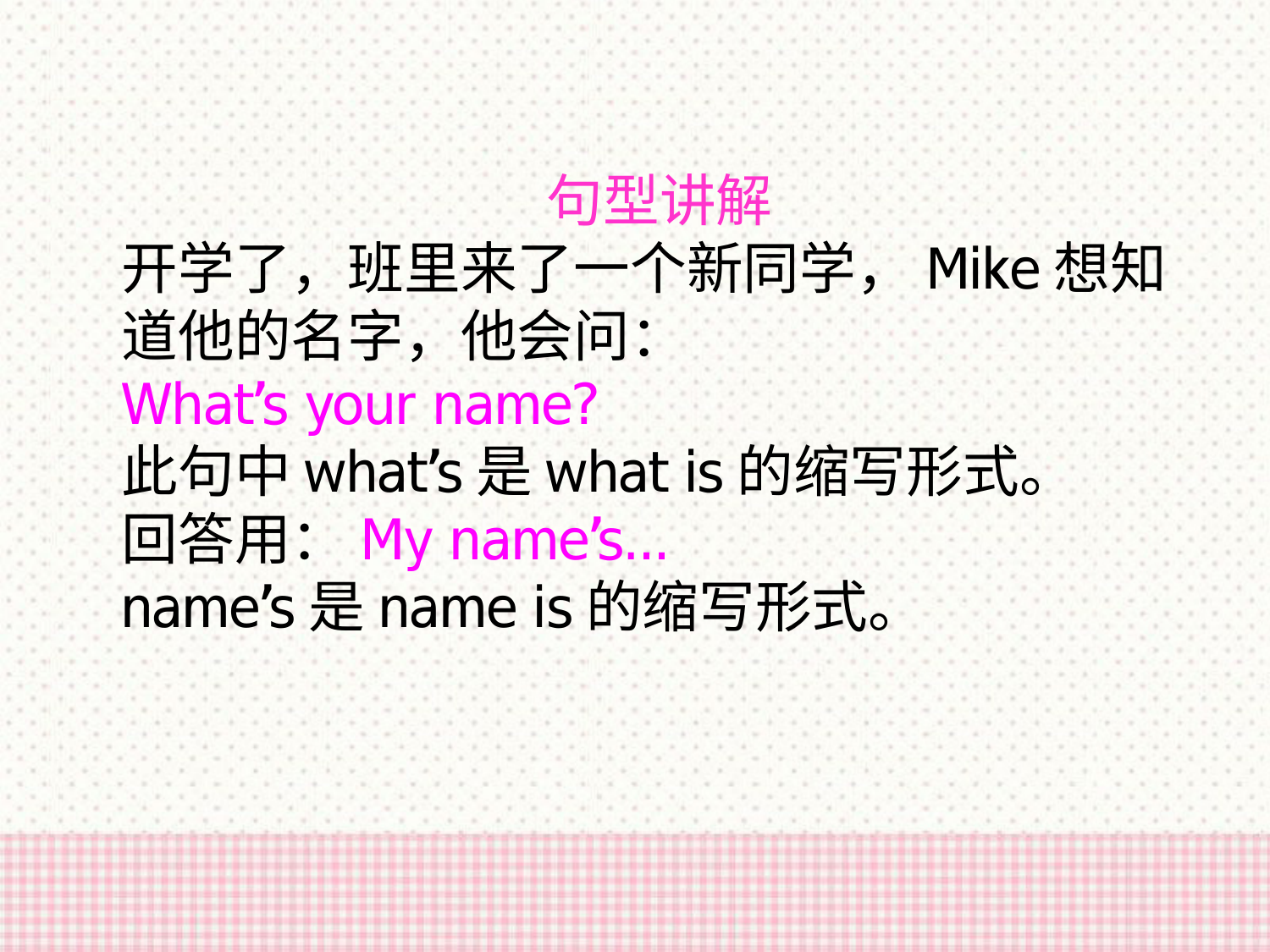

句型讲解
开学了，班里来了一个新同学，Mike想知道他的名字，他会问：
What’s your name?
此句中what’s是what is的缩写形式。
回答用：My name’s…
name’s是name is的缩写形式。